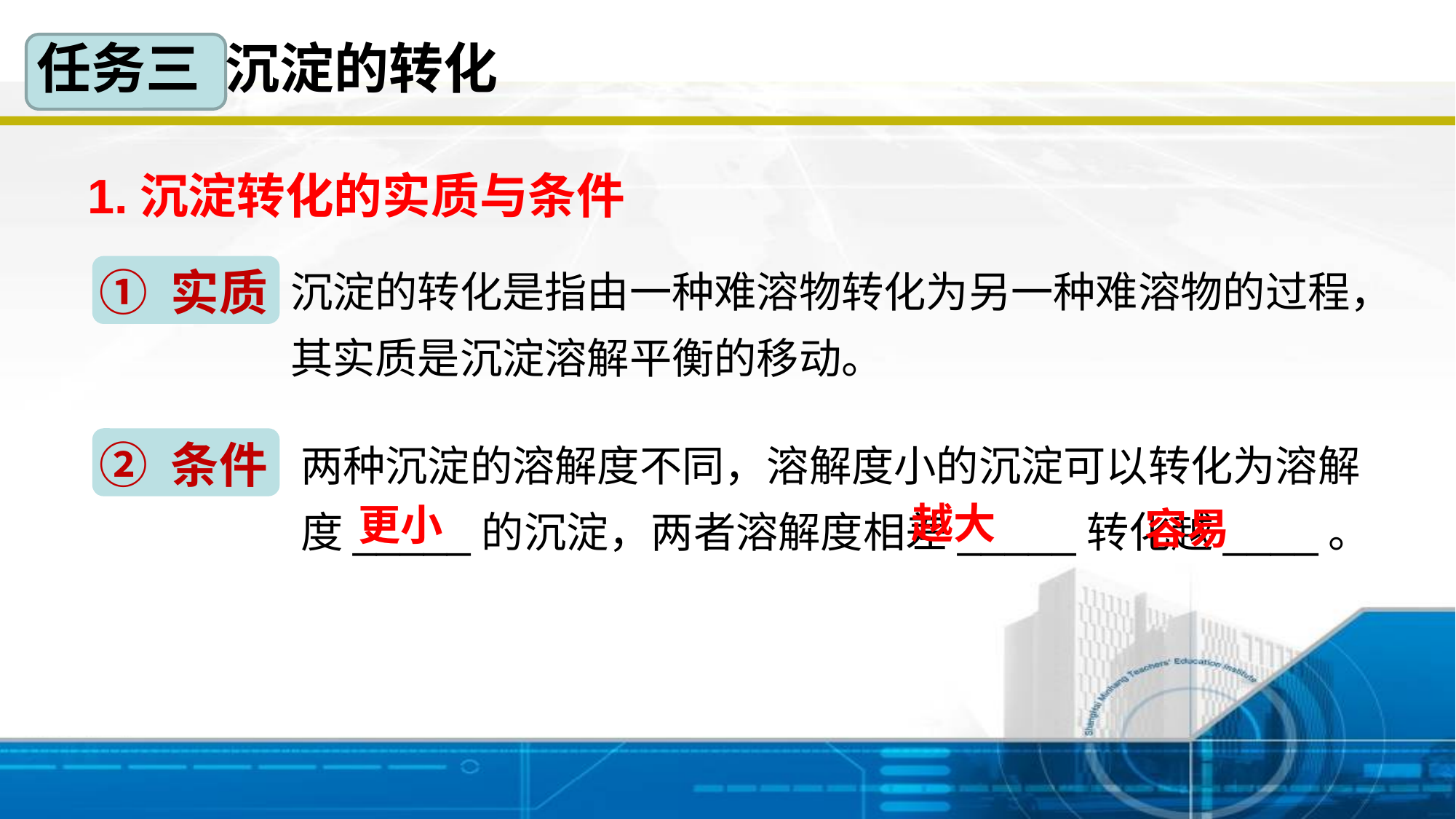

任务三  沉淀的转化

1.沉淀转化的实质与条件
沉淀的转化是指由一种难溶物转化为另一种难溶物的过程，其实质是沉淀溶解平衡的移动。

① 实质
两种沉淀的溶解度不同，溶解度小的沉淀可以转化为溶解度_____的沉淀，两者溶解度相差_____转化越____。

② 条件
越大
更小
容易